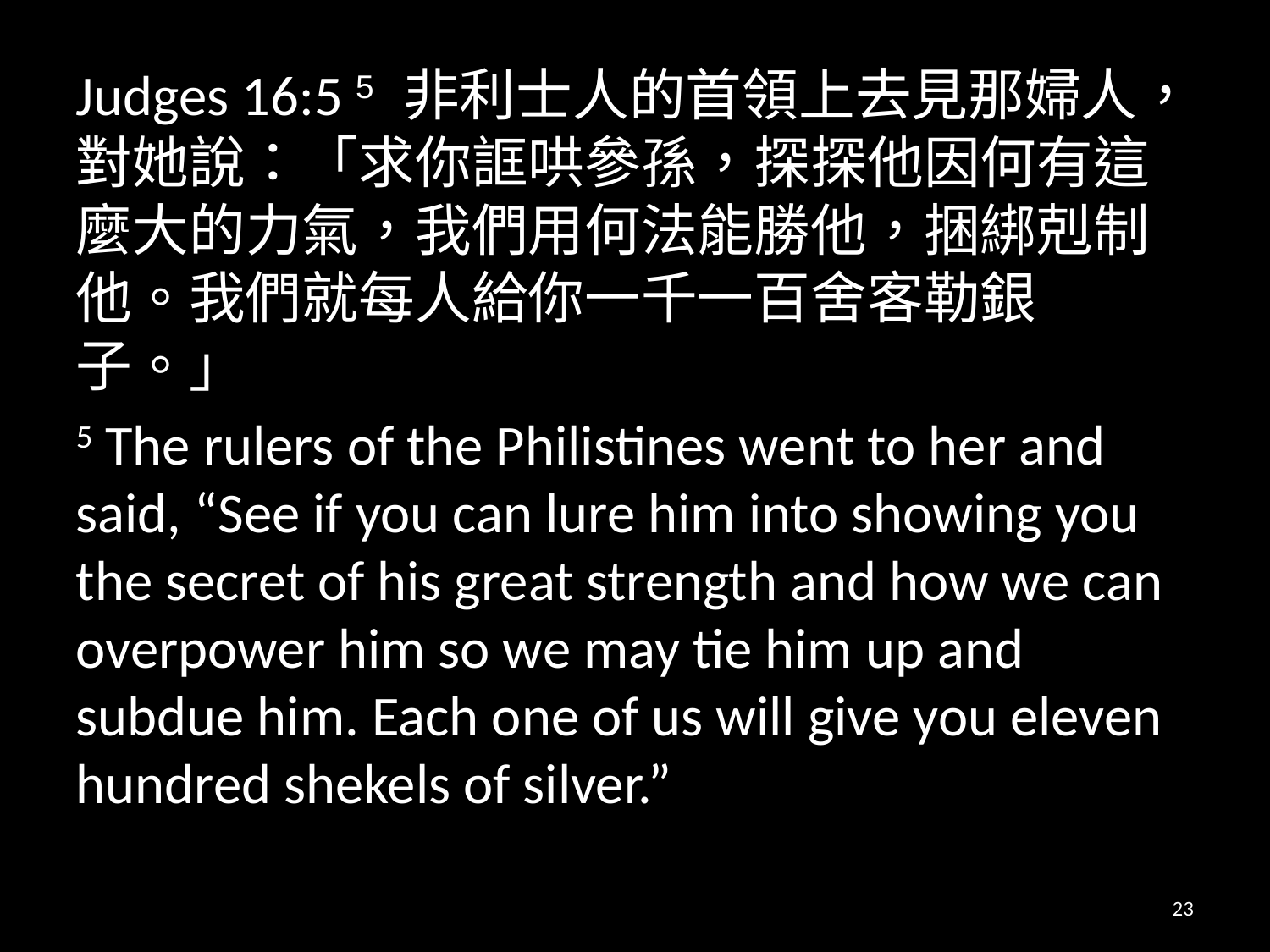

Judges 16:5 5 非利士人的首領上去見那婦人，對她說：「求你誆哄參孫，探探他因何有這麼大的力氣，我們用何法能勝他，捆綁剋制他。我們就每人給你一千一百舍客勒銀子。」
5 The rulers of the Philistines went to her and said, “See if you can lure him into showing you the secret of his great strength and how we can overpower him so we may tie him up and subdue him. Each one of us will give you eleven hundred shekels of silver.”

23